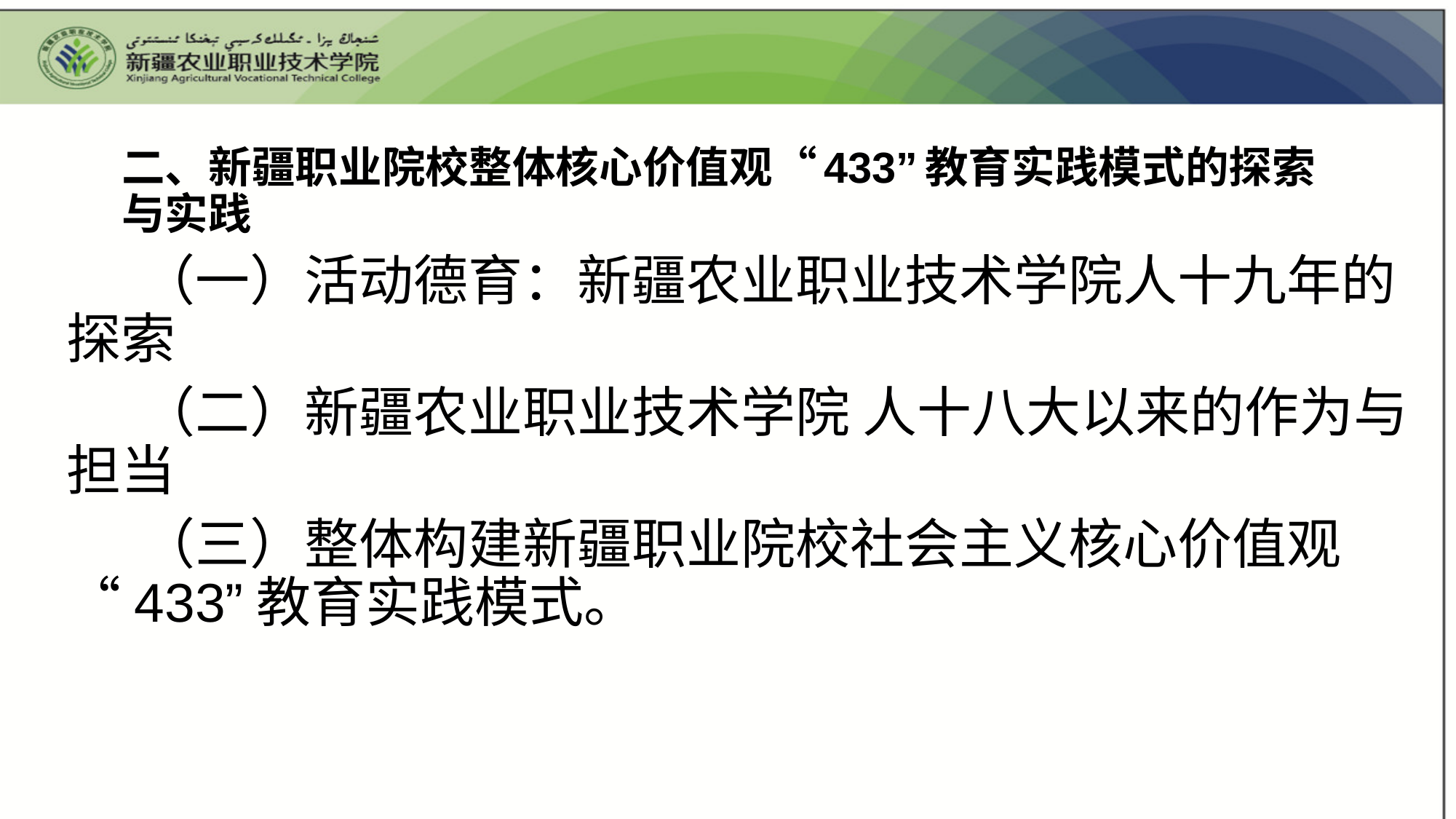

# 二、新疆职业院校整体核心价值观“433”教育实践模式的探索与实践
     （一）活动德育：新疆农业职业技术学院人十九年的探索
     （二）新疆农业职业技术学院 人十八大以来的作为与担当
     （三）整体构建新疆职业院校社会主义核心价值观“433”教育实践模式。